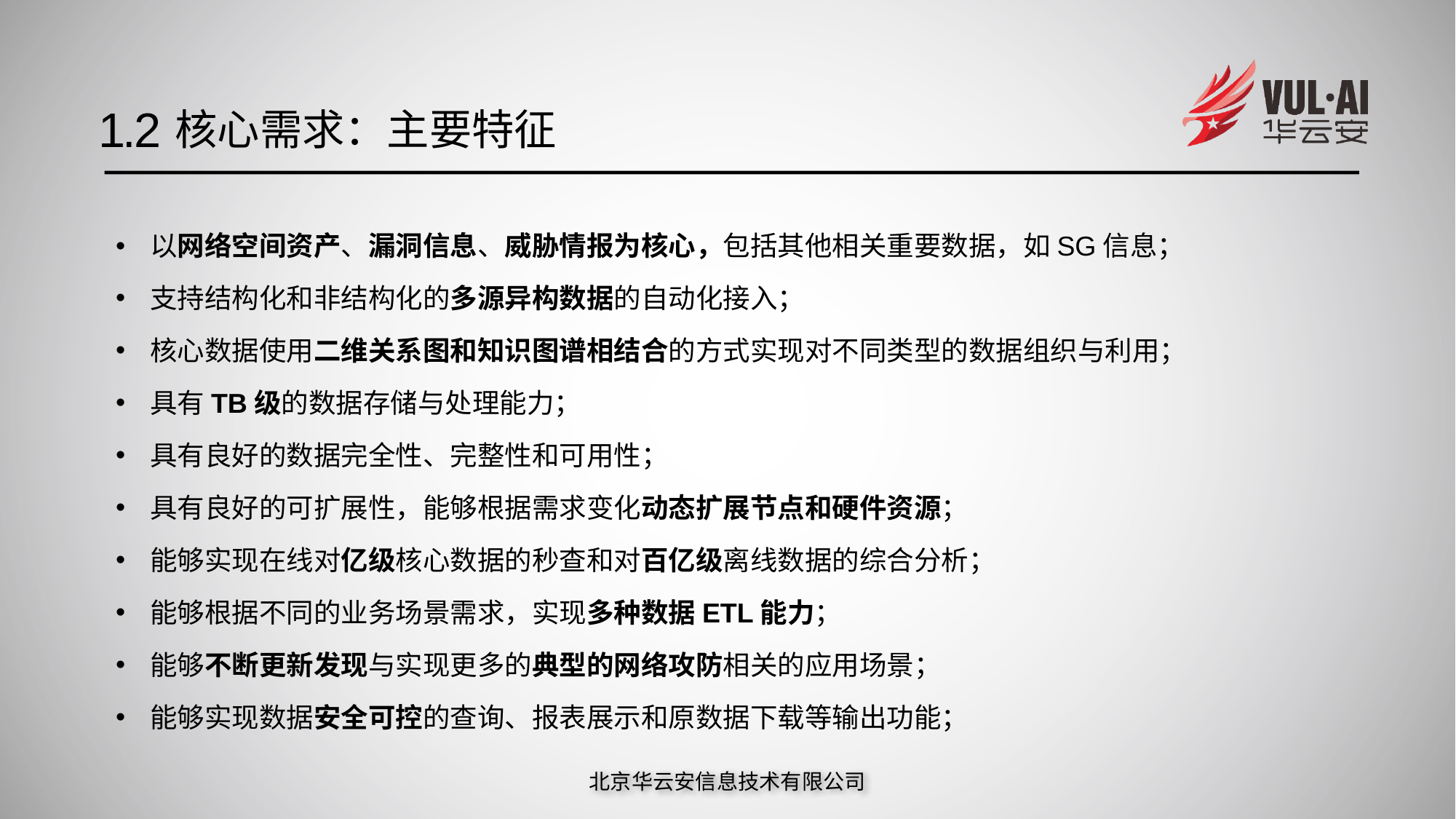

1.2
核心需求：主要特征
以网络空间资产、漏洞信息、威胁情报为核心，包括其他相关重要数据，如SG信息；
支持结构化和非结构化的多源异构数据的自动化接入；
核心数据使用二维关系图和知识图谱相结合的方式实现对不同类型的数据组织与利用；
具有TB级的数据存储与处理能力；
具有良好的数据完全性、完整性和可用性；
具有良好的可扩展性，能够根据需求变化动态扩展节点和硬件资源；
能够实现在线对亿级核心数据的秒查和对百亿级离线数据的综合分析；
能够根据不同的业务场景需求，实现多种数据ETL能力；
能够不断更新发现与实现更多的典型的网络攻防相关的应用场景；
能够实现数据安全可控的查询、报表展示和原数据下载等输出功能；

北京华云安信息技术有限公司
4